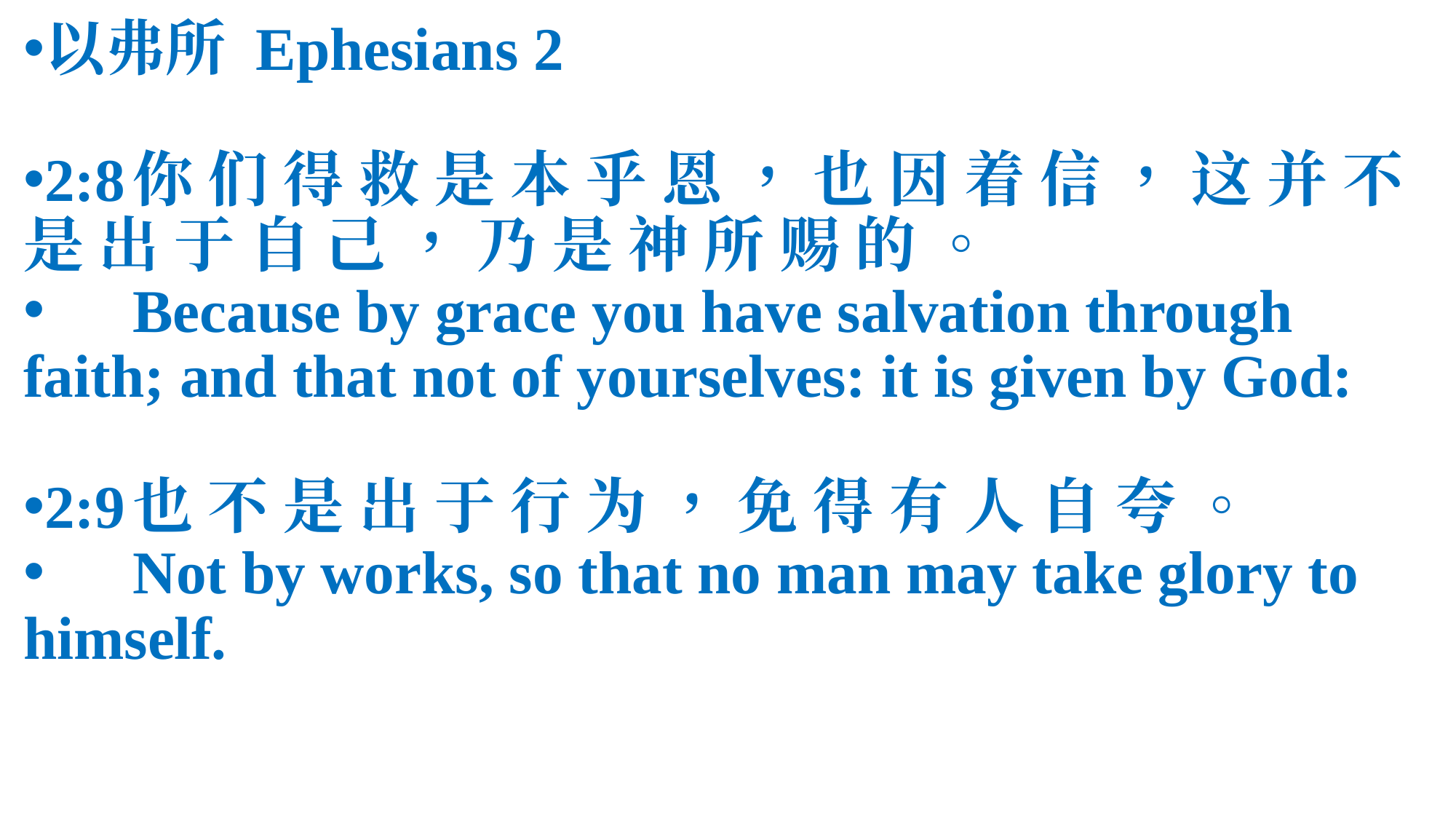

以弗所 Ephesians 2

2:8	你 们 得 救 是 本 乎 恩 ， 也 因 着 信 ， 这 并 不 是 出 于 自 己 ， 乃 是 神 所 赐 的 。
   	Because by grace you have salvation through faith; and that not of yourselves: it is given by God:

2:9	也 不 是 出 于 行 为 ， 免 得 有 人 自 夸 。
   	Not by works, so that no man may take glory to himself.